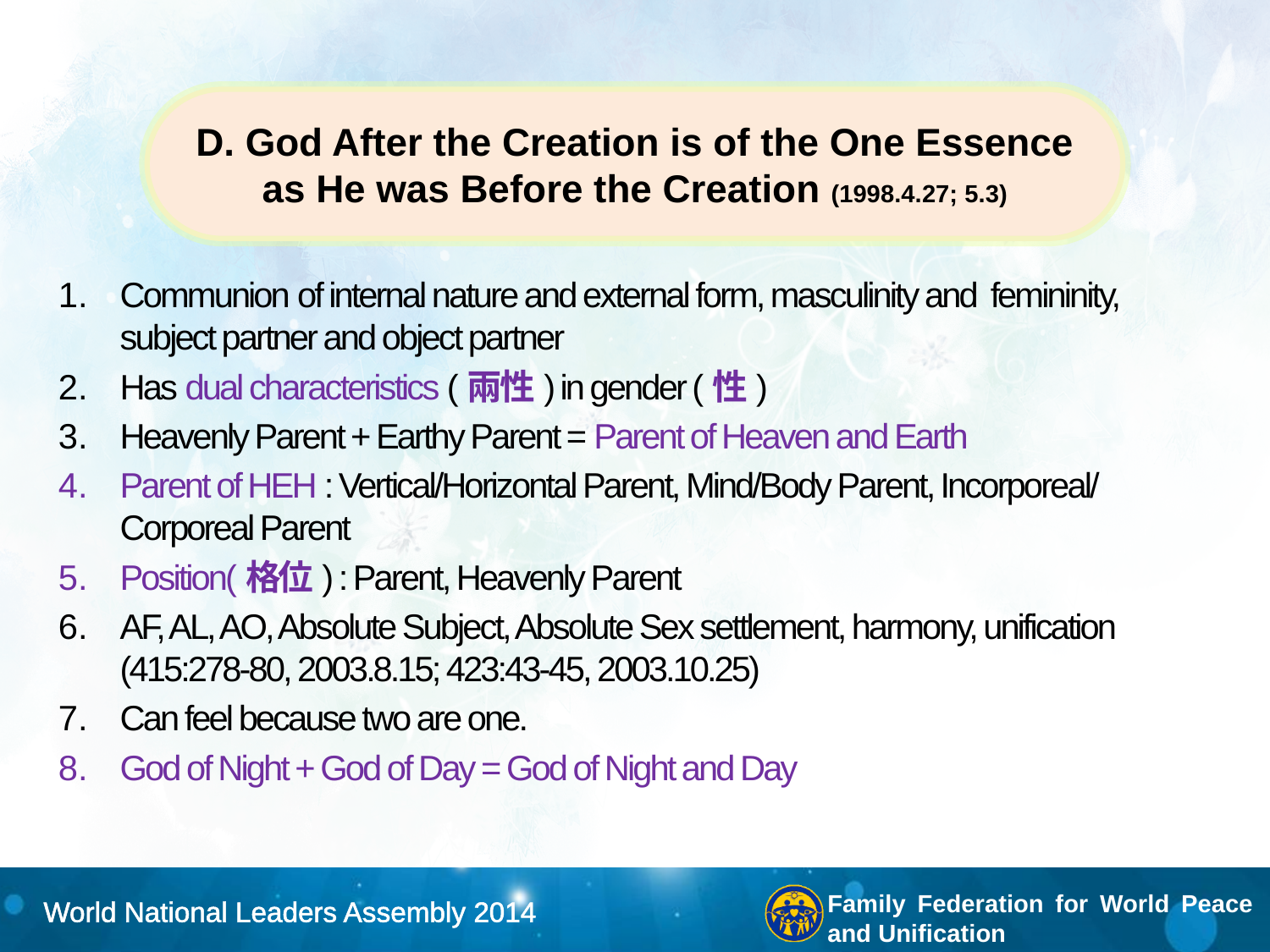

D. God After the Creation is of the One Essence as He was Before the Creation (1998.4.27; 5.3)
Communion of internal nature and external form, masculinity and  femininity, subject partner and object partner
Has dual characteristics (兩性) in gender (性)
Heavenly Parent + Earthy Parent = Parent of Heaven and Earth
Parent of HEH : Vertical/Horizontal Parent, Mind/Body Parent, Incorporeal/Corporeal Parent
Position(格位) : Parent, Heavenly Parent
AF, AL, AO, Absolute Subject, Absolute Sex settlement, harmony, unification (415:278-80, 2003.8.15; 423:43-45, 2003.10.25)
Can feel because two are one.
God of Night + God of Day = God of Night and Day